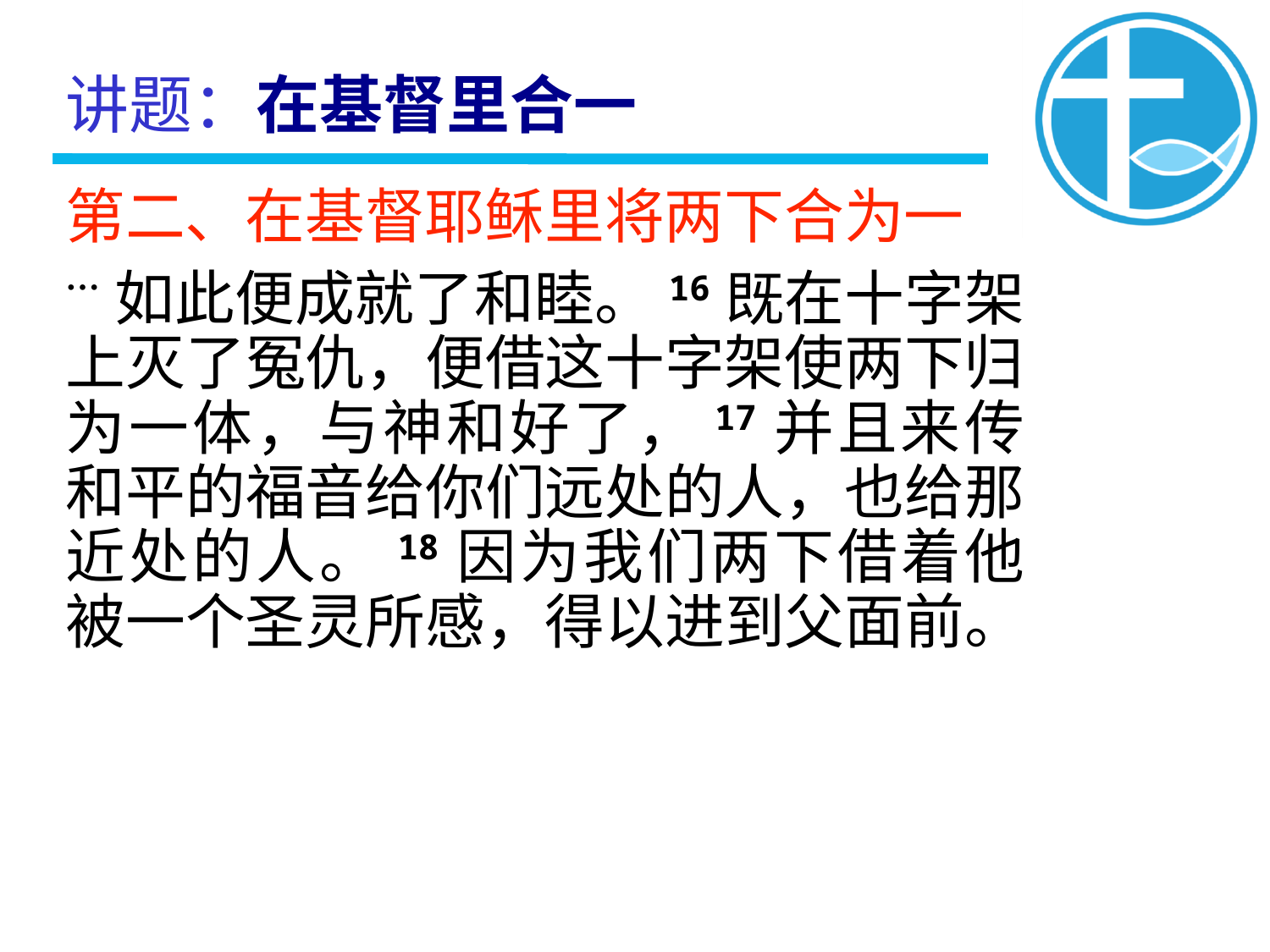

讲题：在基督里合一
第二、在基督耶稣里将两下合为一
⋯如此便成就了和睦。16既在十字架上灭了冤仇，便借这十字架使两下归为一体，与神和好了，17并且来传和平的福音给你们远处的人，也给那近处的人。18因为我们两下借着他被一个圣灵所感，得以进到父面前。